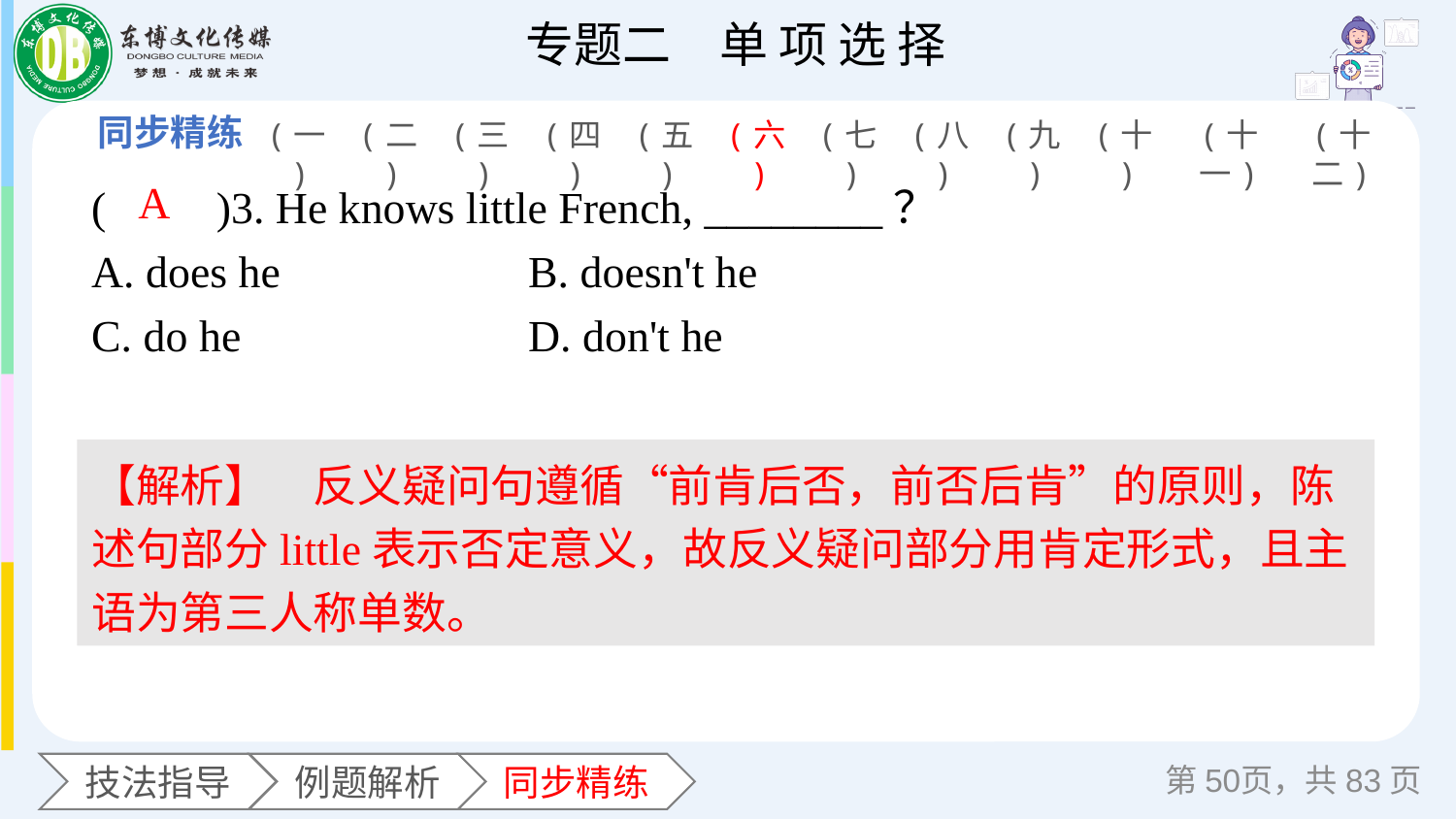

(一)
(二)
(三)
(四)
(五)
(六)
(七)
(八)
(九)
(十)
(十一)
(十二)
(　　)3. He knows little French, ________？
A. does he    		B. doesn't he
C. do he    		D. don't he
A
【解析】　反义疑问句遵循“前肯后否，前否后肯”的原则，陈述句部分little表示否定意义，故反义疑问部分用肯定形式，且主语为第三人称单数。
第50页，共83页